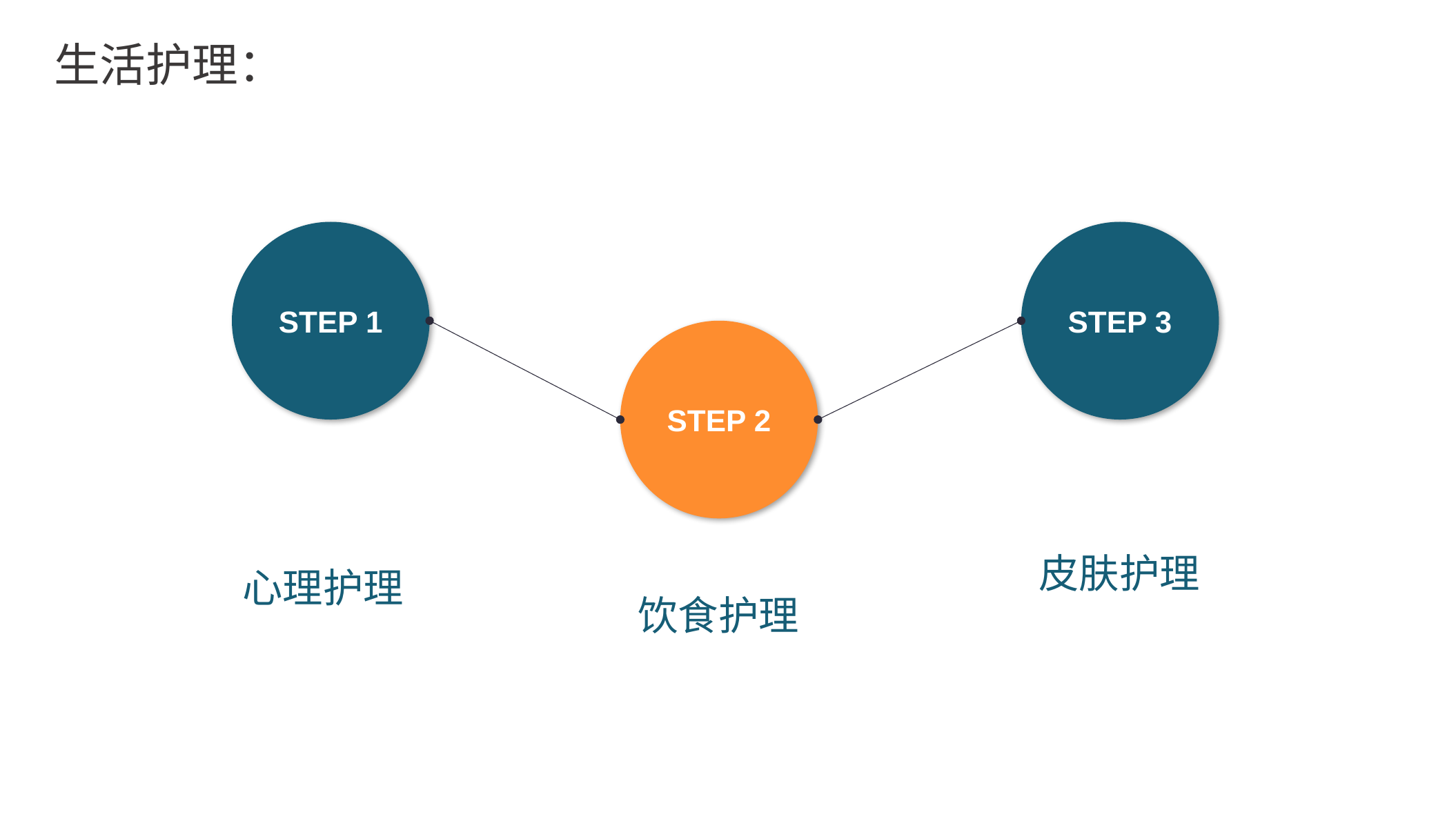

生活护理：
STEP 1
STEP 3
STEP 2
    皮肤护理
心理护理
    饮食护理